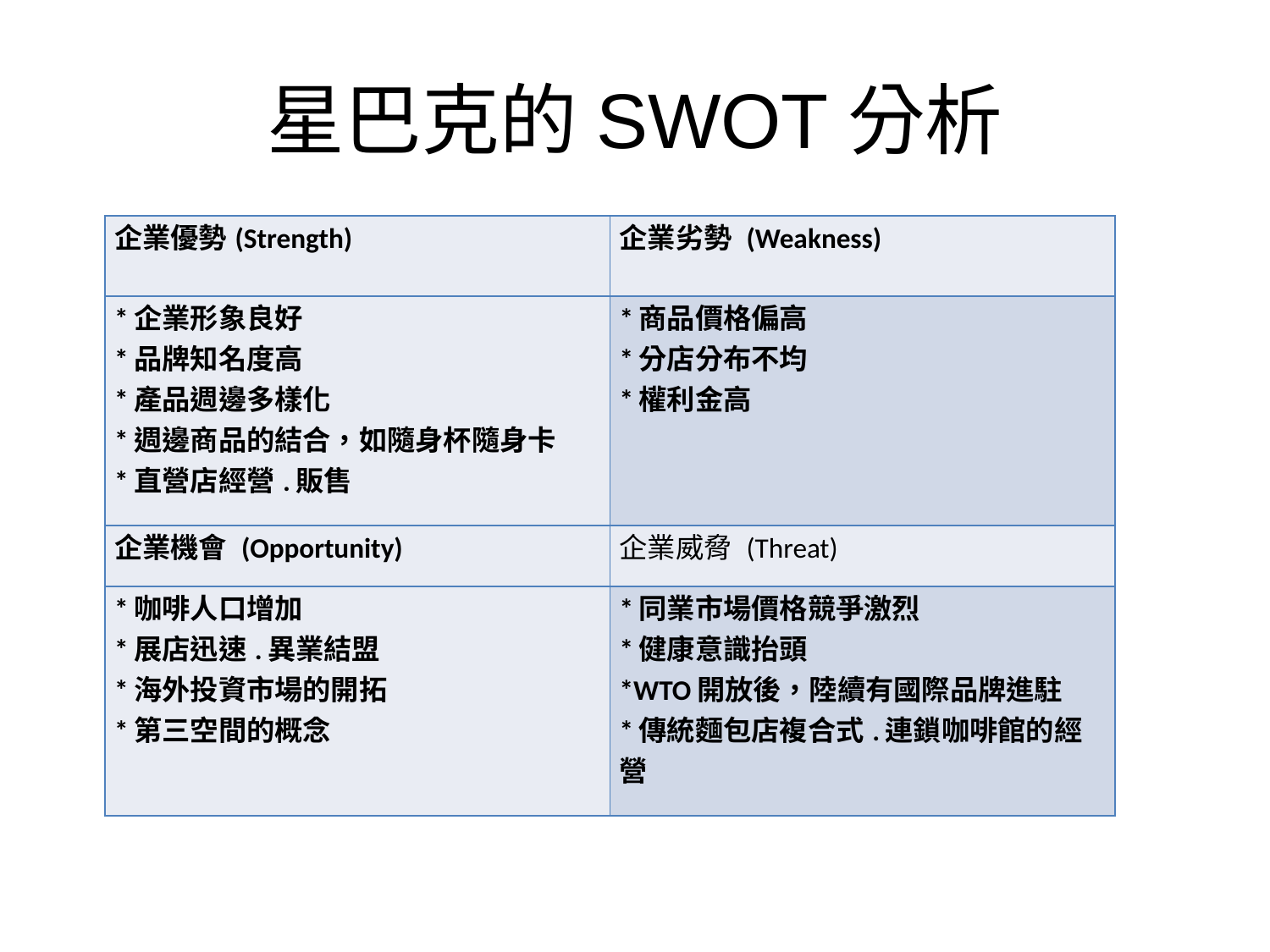

# 星巴克的SWOT分析
| 企業優勢(Strength) | 企業劣勢 (Weakness) |
| --- | --- |
| \*企業形象良好 \*品牌知名度高 \*產品週邊多樣化 \*週邊商品的結合，如隨身杯隨身卡 \*直營店經營.販售 | \*商品價格偏高 \*分店分布不均 \*權利金高 |
| 企業機會 (Opportunity) | 企業威脅 (Threat) |
| \*咖啡人口增加 \*展店迅速.異業結盟 \*海外投資市場的開拓 \*第三空間的概念 | \*同業市場價格競爭激烈 \*健康意識抬頭 \*WTO開放後，陸續有國際品牌進駐 \*傳統麵包店複合式.連鎖咖啡館的經營 |